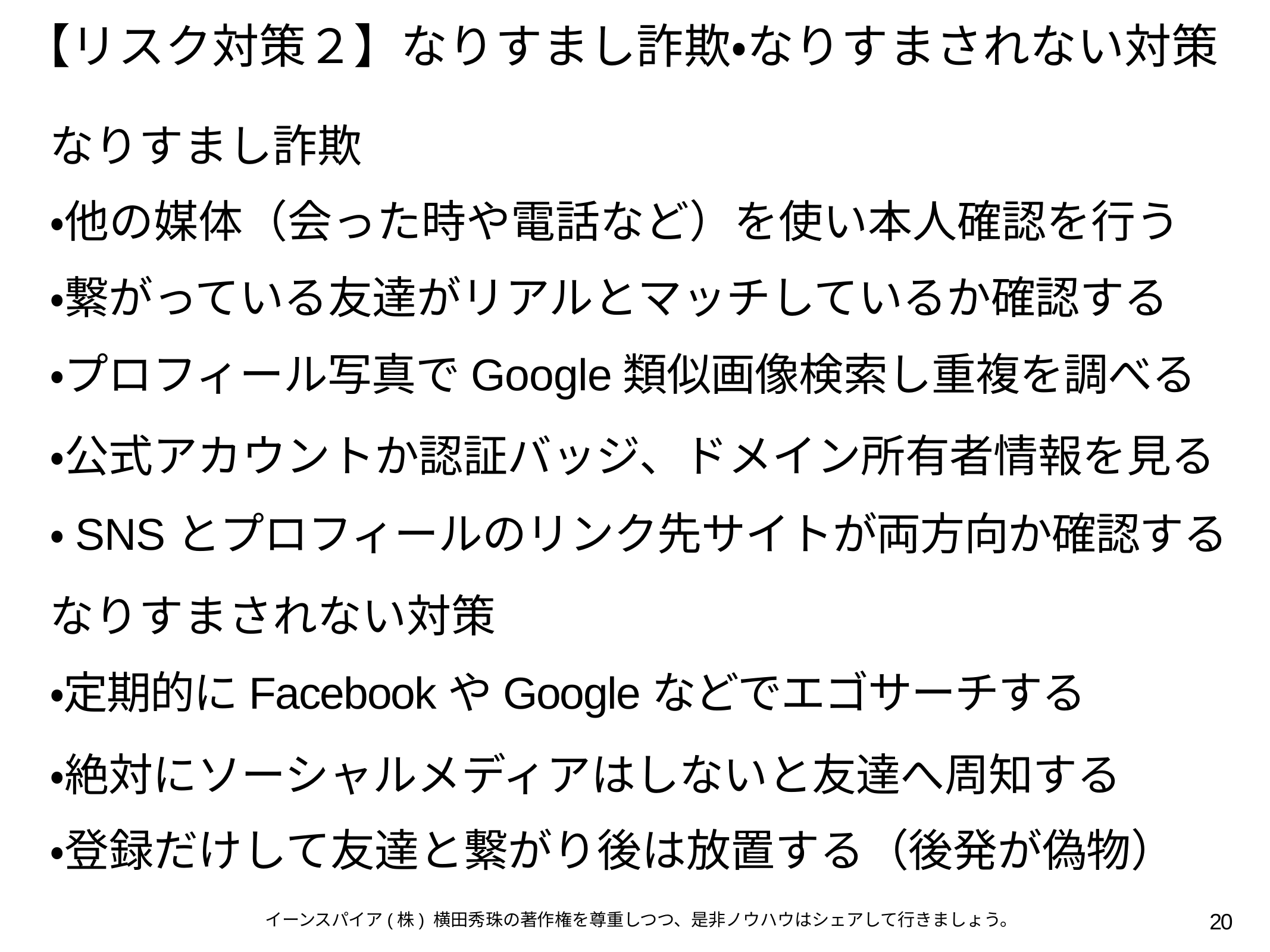

# 【リスク対策２】なりすまし詐欺・なりすまされない対策
なりすまし詐欺
・他の媒体（会った時や電話など）を使い本人確認を行う
・繋がっている友達がリアルとマッチしているか確認する
・プロフィール写真でGoogle類似画像検索し重複を調べる
・公式アカウントか認証バッジ、ドメイン所有者情報を見る
・SNSとプロフィールのリンク先サイトが両方向か確認する
なりすまされない対策
・定期的にFacebookやGoogleなどでエゴサーチする
・絶対にソーシャルメディアはしないと友達へ周知する
・登録だけして友達と繋がり後は放置する（後発が偽物）
20
イーンスパイア(株) 横田秀珠の著作権を尊重しつつ、是非ノウハウはシェアして行きましょう。